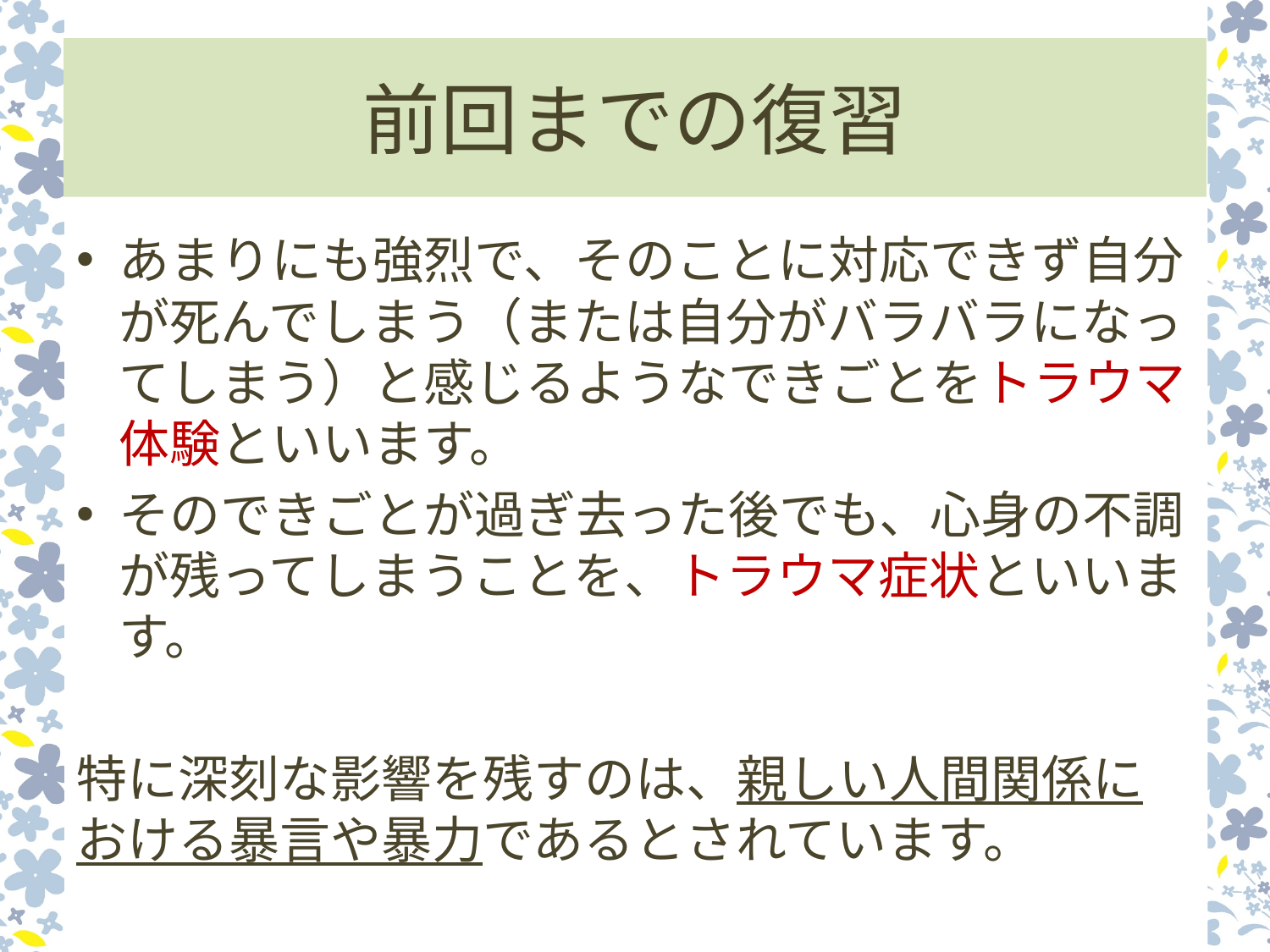

# 前回までの復習
あまりにも強烈で、そのことに対応できず自分が死んでしまう（または自分がバラバラになってしまう）と感じるようなできごとをトラウマ体験といいます。
そのできごとが過ぎ去った後でも、心身の不調が残ってしまうことを、トラウマ症状といいます。

特に深刻な影響を残すのは、親しい人間関係における暴言や暴力であるとされています。